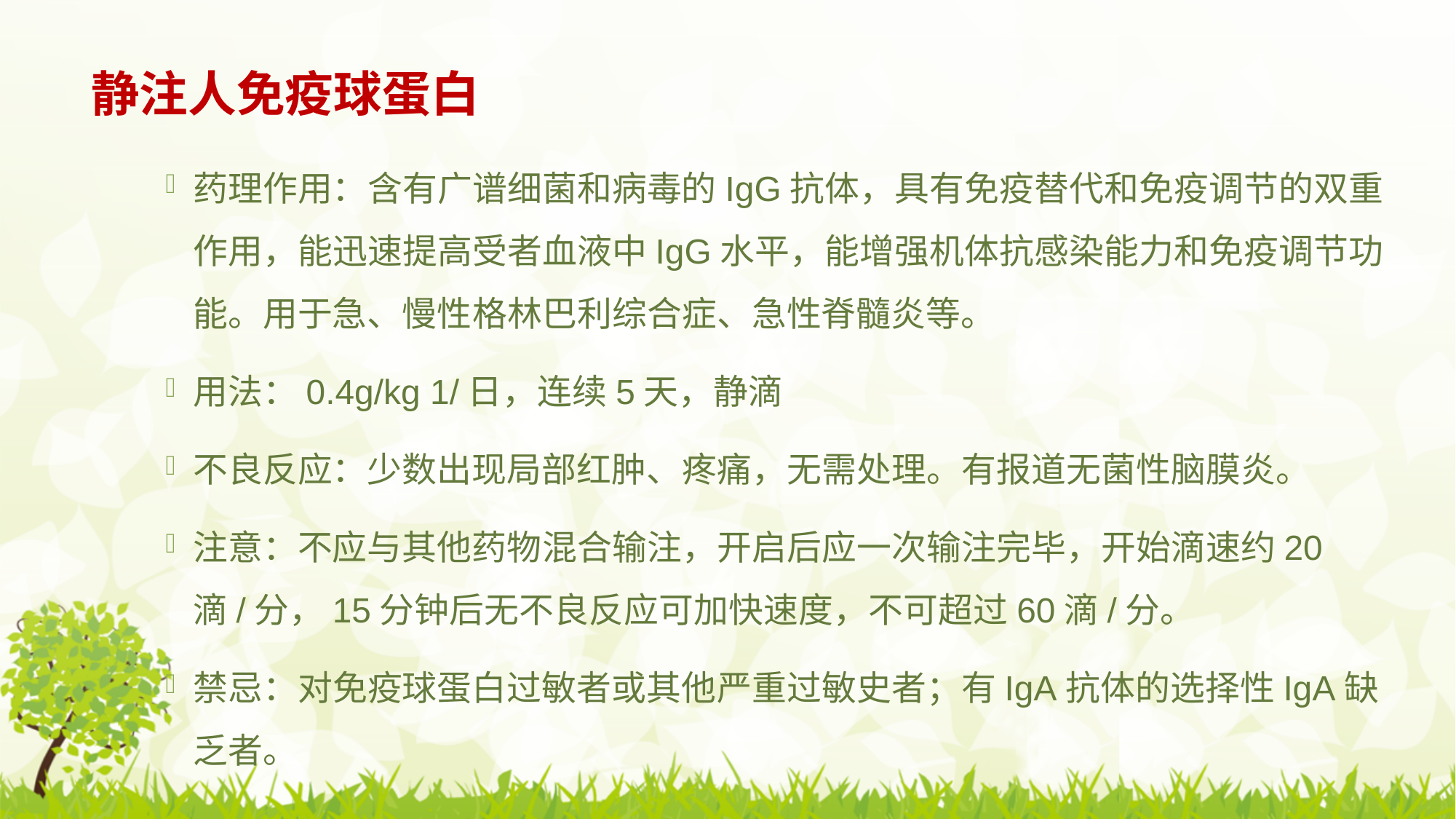

# 静注人免疫球蛋白
药理作用：含有广谱细菌和病毒的IgG抗体，具有免疫替代和免疫调节的双重作用，能迅速提高受者血液中IgG水平，能增强机体抗感染能力和免疫调节功能。用于急、慢性格林巴利综合症、急性脊髓炎等。
用法：0.4g/kg 1/日，连续5天，静滴
不良反应：少数出现局部红肿、疼痛，无需处理。有报道无菌性脑膜炎。
注意：不应与其他药物混合输注，开启后应一次输注完毕，开始滴速约20滴/分，15分钟后无不良反应可加快速度，不可超过60滴/分。
禁忌：对免疫球蛋白过敏者或其他严重过敏史者；有IgA抗体的选择性IgA缺乏者。